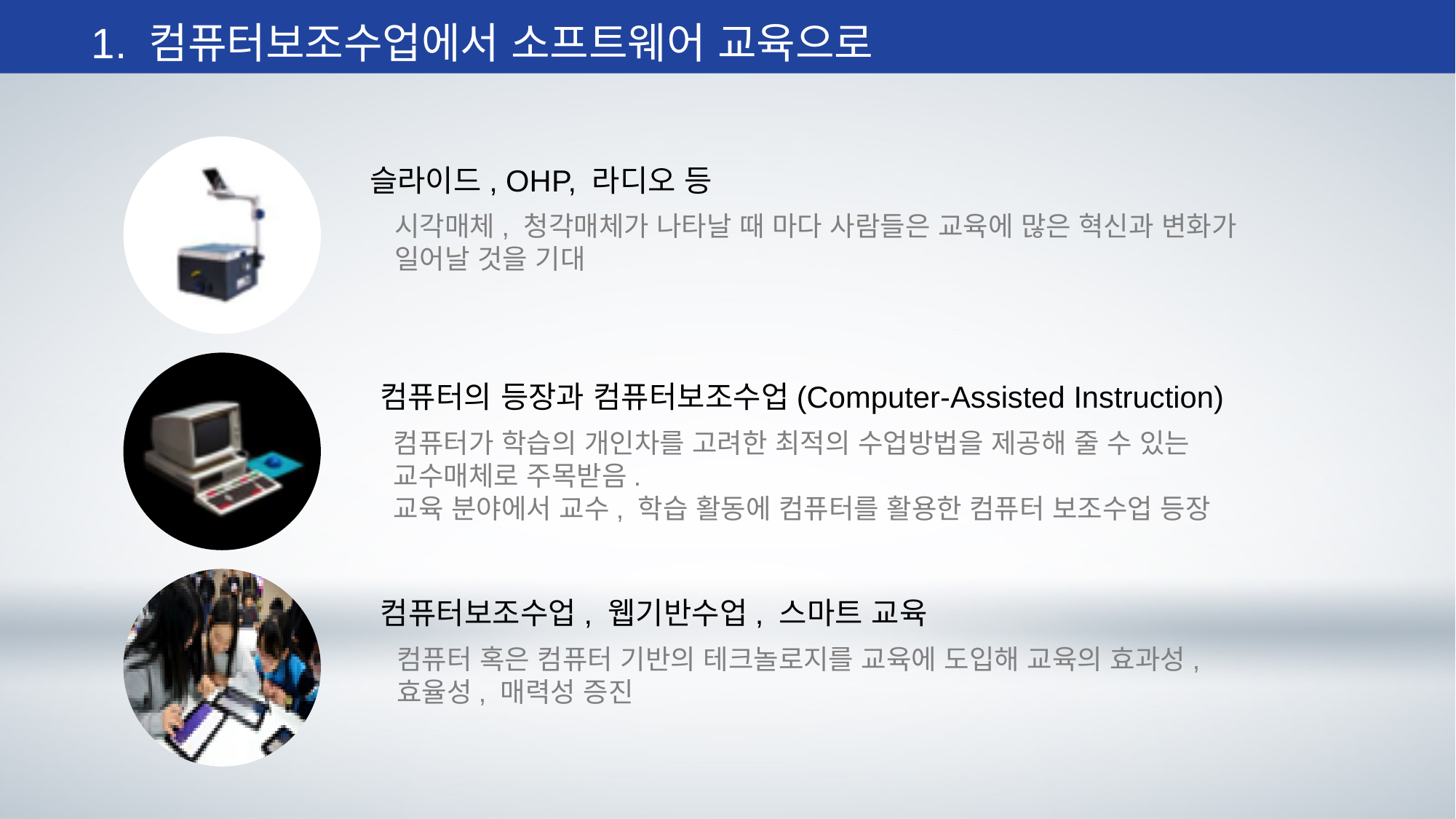

1. 컴퓨터보조수업에서 소프트웨어 교육으로

슬라이드, OHP, 라디오 등
시각매체, 청각매체가 나타날 때 마다 사람들은 교육에 많은 혁신과 변화가
일어날 것을 기대

컴퓨터의 등장과 컴퓨터보조수업(Computer-Assisted Instruction)
컴퓨터가 학습의 개인차를 고려한 최적의 수업방법을 제공해 줄 수 있는
교수매체로 주목받음.
교육 분야에서 교수, 학습 활동에 컴퓨터를 활용한 컴퓨터 보조수업 등장

컴퓨터보조수업, 웹기반수업, 스마트 교육
컴퓨터 혹은 컴퓨터 기반의 테크놀로지를 교육에 도입해 교육의 효과성,
효율성, 매력성 증진